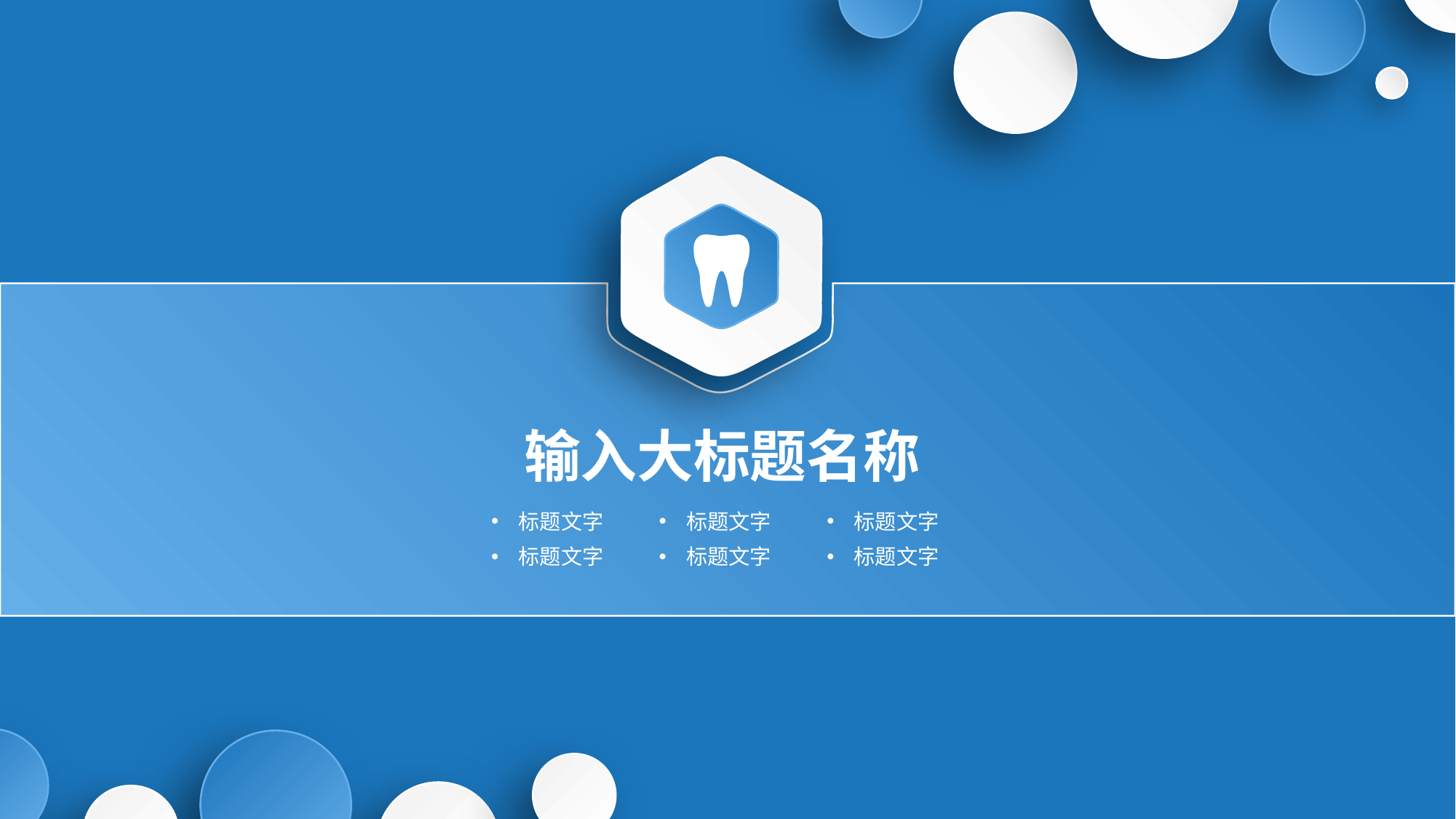

输入大标题名称
标题文字
标题文字
标题文字
标题文字
标题文字
标题文字